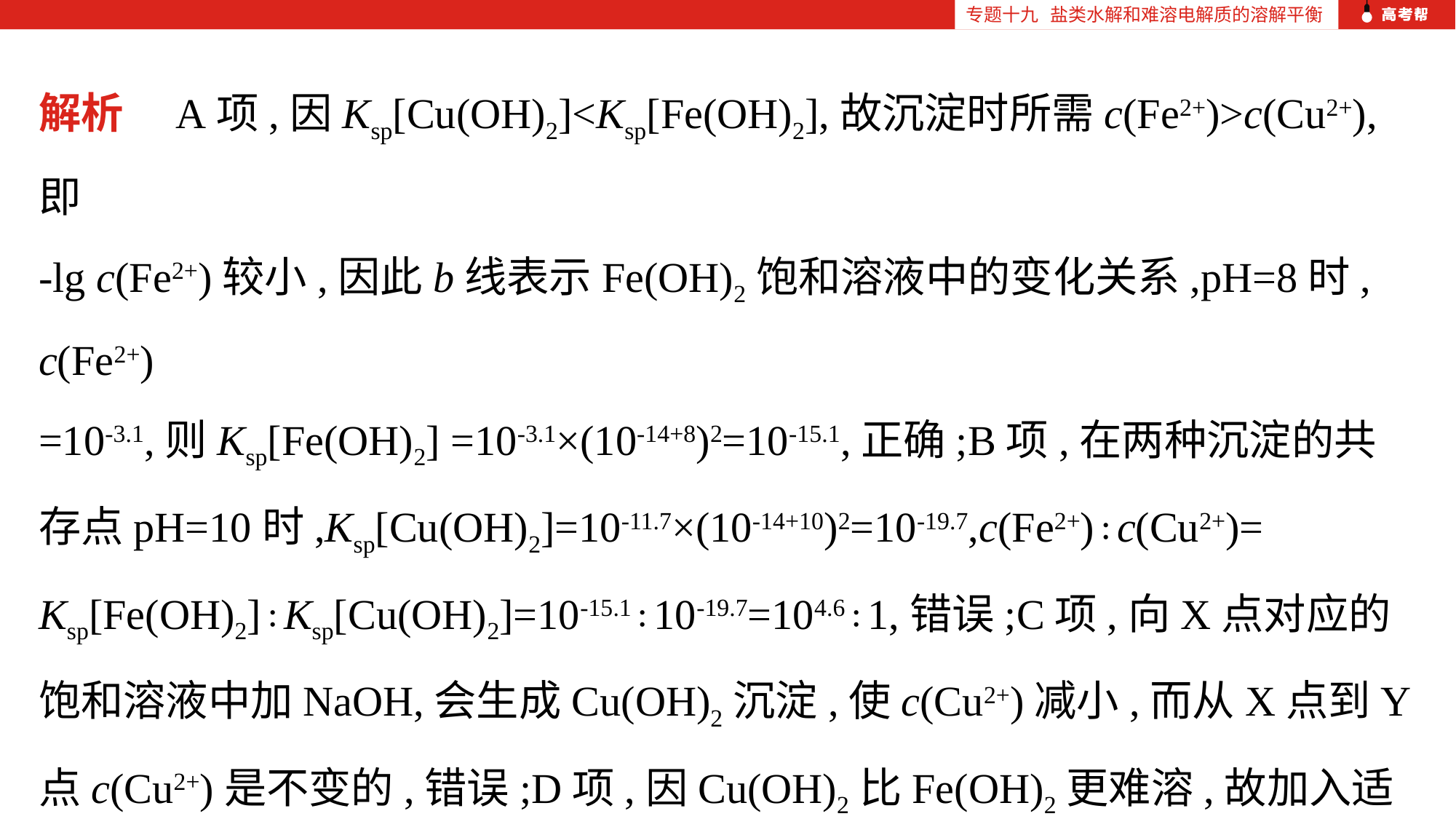

专题十九   盐类水解和难溶电解质的溶解平衡

解析　A项,因Ksp[Cu(OH)2]<Ksp[Fe(OH)2],故沉淀时所需c(Fe2+)>c(Cu2+),即
-lg c(Fe2+)较小,因此b线表示Fe(OH)2饱和溶液中的变化关系,pH=8时, c(Fe2+)
=10-3.1,则Ksp[Fe(OH)2] =10-3.1×(10-14+8)2=10-15.1,正确;B项,在两种沉淀的共存点pH=10时,Ksp[Cu(OH)2]=10-11.7×(10-14+10)2=10-19.7,c(Fe2+)∶c(Cu2+)=
Ksp[Fe(OH)2]∶Ksp[Cu(OH)2]=10-15.1∶10-19.7=104.6∶1,错误;C项,向X点对应的饱和溶液中加NaOH,会生成Cu(OH)2沉淀,使c(Cu2+)减小,而从X点到Y点c(Cu2+)是不变的,错误;D项,因Cu(OH)2比Fe(OH)2更难溶,故加入适量CuO不能除去 Fe2+,错误。
答案　A